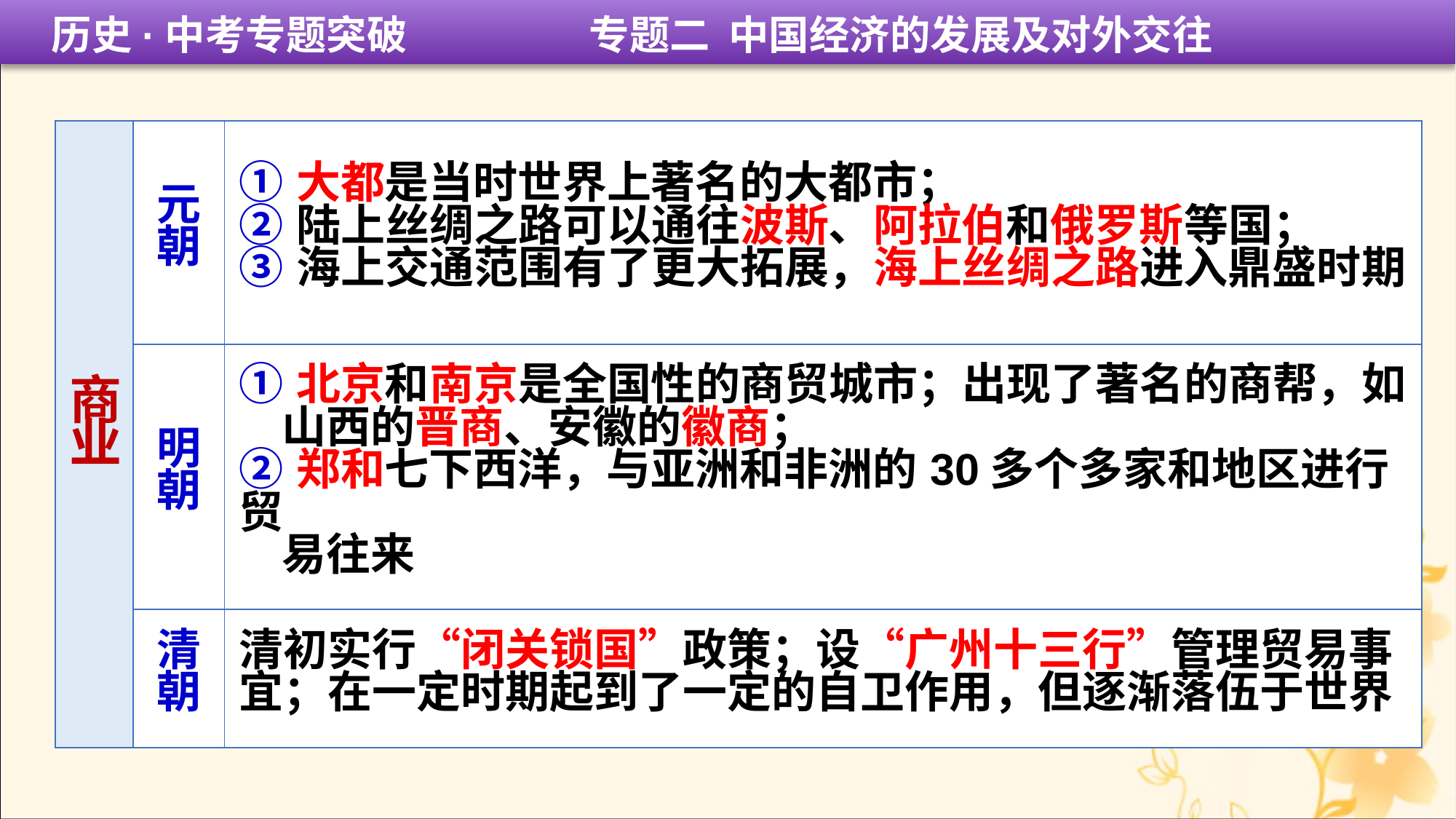

历史·中考专题突破                    专题二  中国经济的发展及对外交往
| 商 业 | 元朝 | ①大都是当时世界上著名的大都市； ②陆上丝绸之路可以通往波斯、阿拉伯和俄罗斯等国； ③海上交通范围有了更大拓展，海上丝绸之路进入鼎盛时期 |
| --- | --- | --- |
|  | 明朝 | ①北京和南京是全国性的商贸城市；出现了著名的商帮，如 山西的晋商、安徽的徽商； ②郑和七下西洋，与亚洲和非洲的30多个多家和地区进行贸 易往来 |
|  | 清朝 | 清初实行“闭关锁国”政策；设“广州十三行”管理贸易事宜；在一定时期起到了一定的自卫作用，但逐渐落伍于世界 |